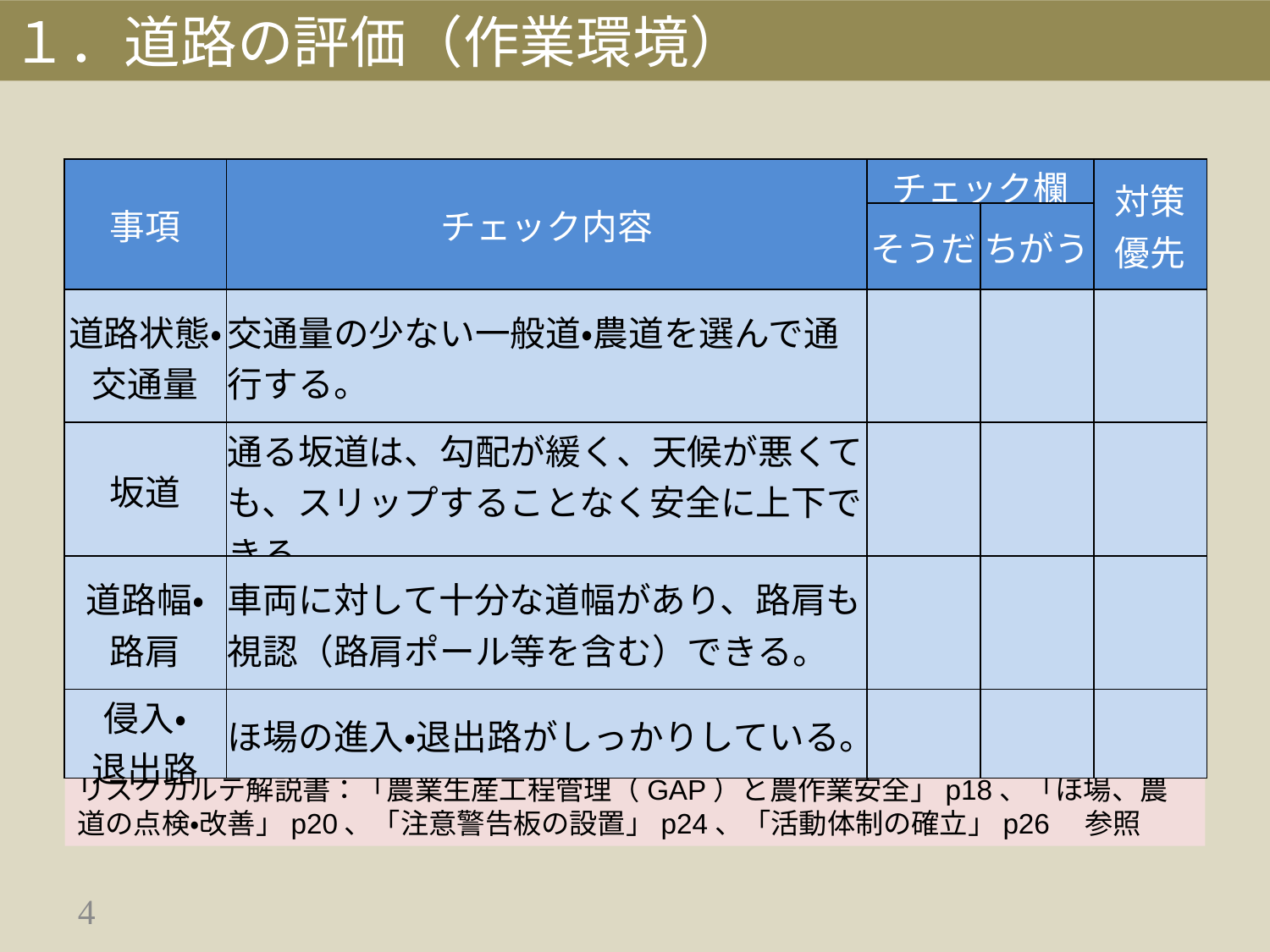

１．道路の評価（作業環境）
| 事項 | チェック内容 | チェック欄 |  | 対策 優先 |
| --- | --- | --- | --- | --- |
|  |  | そうだ | ちがう |  |
| 道路状態・ 交通量 | 交通量の少ない一般道・農道を選んで通行する。 |  |  |  |
| 坂道 | 通る坂道は、勾配が緩く、天候が悪くても、スリップすることなく安全に上下できる。 |  |  |  |
| 道路幅・ 路肩 | 車両に対して十分な道幅があり、路肩も視認（路肩ポール等を含む）できる。 |  |  |  |
| 侵入・ 退出路 | ほ場の進入・退出路がしっかりしている。 |  |  |  |
リスクカルテ解説書：「農業生産工程管理（GAP）と農作業安全」p18、「ほ場、農道の点検・改善」p20、「注意警告板の設置」p24、「活動体制の確立」p26　参照
4